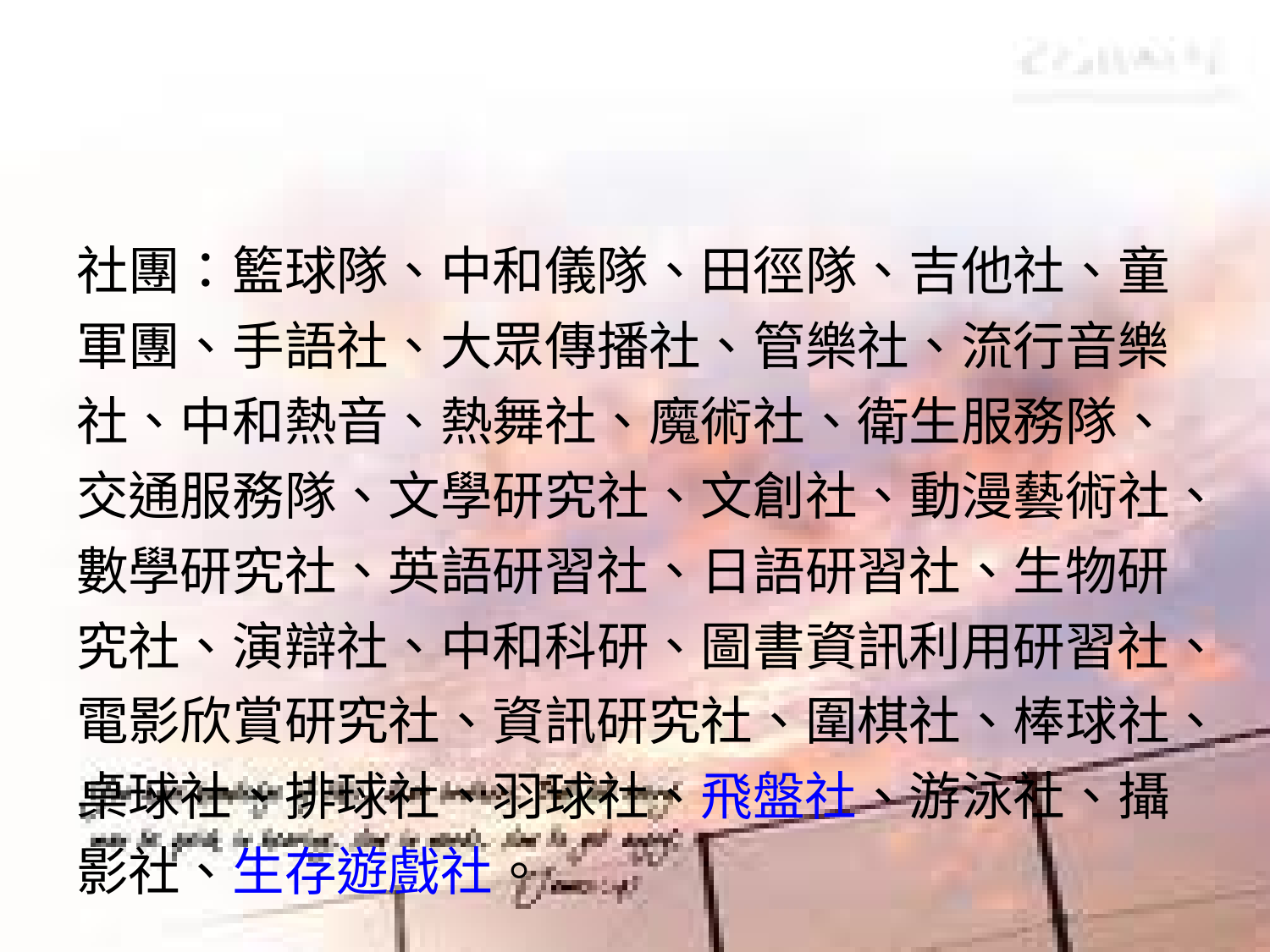

#
社團：籃球隊、中和儀隊、田徑隊、吉他社、童軍團、手語社、大眾傳播社、管樂社、流行音樂社、中和熱音、熱舞社、魔術社、衛生服務隊、交通服務隊、文學研究社、文創社、動漫藝術社、數學研究社、英語研習社、日語研習社、生物研究社、演辯社、中和科研、圖書資訊利用研習社、電影欣賞研究社、資訊研究社、圍棋社、棒球社、桌球社、排球社、羽球社、飛盤社、游泳社、攝影社、生存遊戲社。